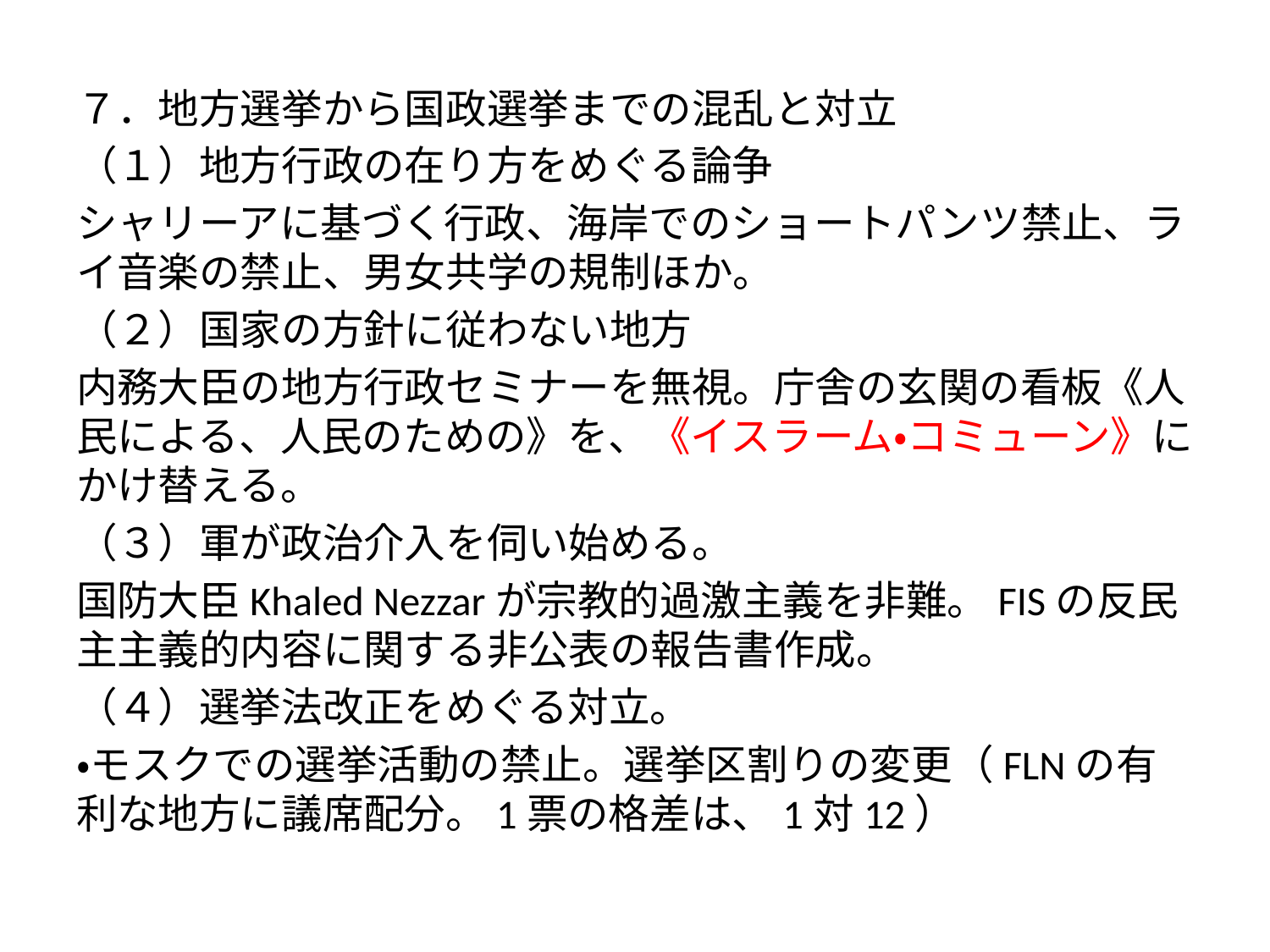

７．地方選挙から国政選挙までの混乱と対立
（１）地方行政の在り方をめぐる論争
シャリーアに基づく行政、海岸でのショートパンツ禁止、ライ音楽の禁止、男女共学の規制ほか。
（２）国家の方針に従わない地方
内務大臣の地方行政セミナーを無視。庁舎の玄関の看板《人民による、人民のための》を、《イスラーム・コミューン》にかけ替える。
（３）軍が政治介入を伺い始める。
国防大臣Khaled Nezzarが宗教的過激主義を非難。FISの反民主主義的内容に関する非公表の報告書作成。
（４）選挙法改正をめぐる対立。
・モスクでの選挙活動の禁止。選挙区割りの変更（FLNの有利な地方に議席配分。1票の格差は、1対12）